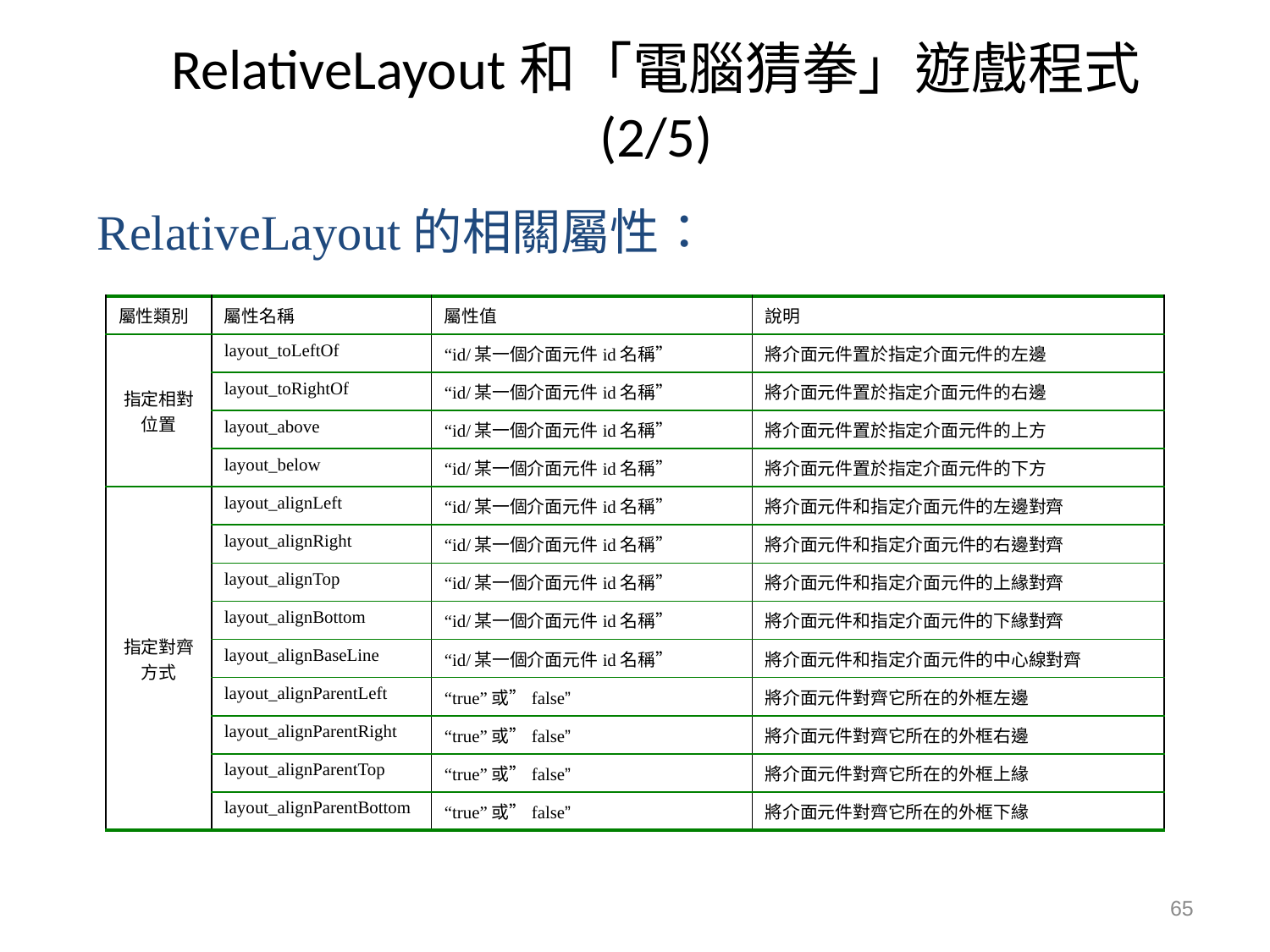

# RelativeLayout和「電腦猜拳」遊戲程式 (2/5)
RelativeLayout的相關屬性：
| 屬性類別 | 屬性名稱 | 屬性值 | 說明 |
| --- | --- | --- | --- |
| 指定相對位置 | layout\_toLeftOf | “id/某一個介面元件id名稱” | 將介面元件置於指定介面元件的左邊 |
|  | layout\_toRightOf | “id/某一個介面元件id名稱” | 將介面元件置於指定介面元件的右邊 |
|  | layout\_above | “id/某一個介面元件id名稱” | 將介面元件置於指定介面元件的上方 |
|  | layout\_below | “id/某一個介面元件id名稱” | 將介面元件置於指定介面元件的下方 |
| 指定對齊方式 | layout\_alignLeft | “id/某一個介面元件id名稱” | 將介面元件和指定介面元件的左邊對齊 |
|  | layout\_alignRight | “id/某一個介面元件id名稱” | 將介面元件和指定介面元件的右邊對齊 |
|  | layout\_alignTop | “id/某一個介面元件id名稱” | 將介面元件和指定介面元件的上緣對齊 |
|  | layout\_alignBottom | “id/某一個介面元件id名稱” | 將介面元件和指定介面元件的下緣對齊 |
|  | layout\_alignBaseLine | “id/某一個介面元件id名稱” | 將介面元件和指定介面元件的中心線對齊 |
|  | layout\_alignParentLeft | “true”或”false” | 將介面元件對齊它所在的外框左邊 |
|  | layout\_alignParentRight | “true”或”false” | 將介面元件對齊它所在的外框右邊 |
|  | layout\_alignParentTop | “true”或”false” | 將介面元件對齊它所在的外框上緣 |
|  | layout\_alignParentBottom | “true”或”false” | 將介面元件對齊它所在的外框下緣 |
65